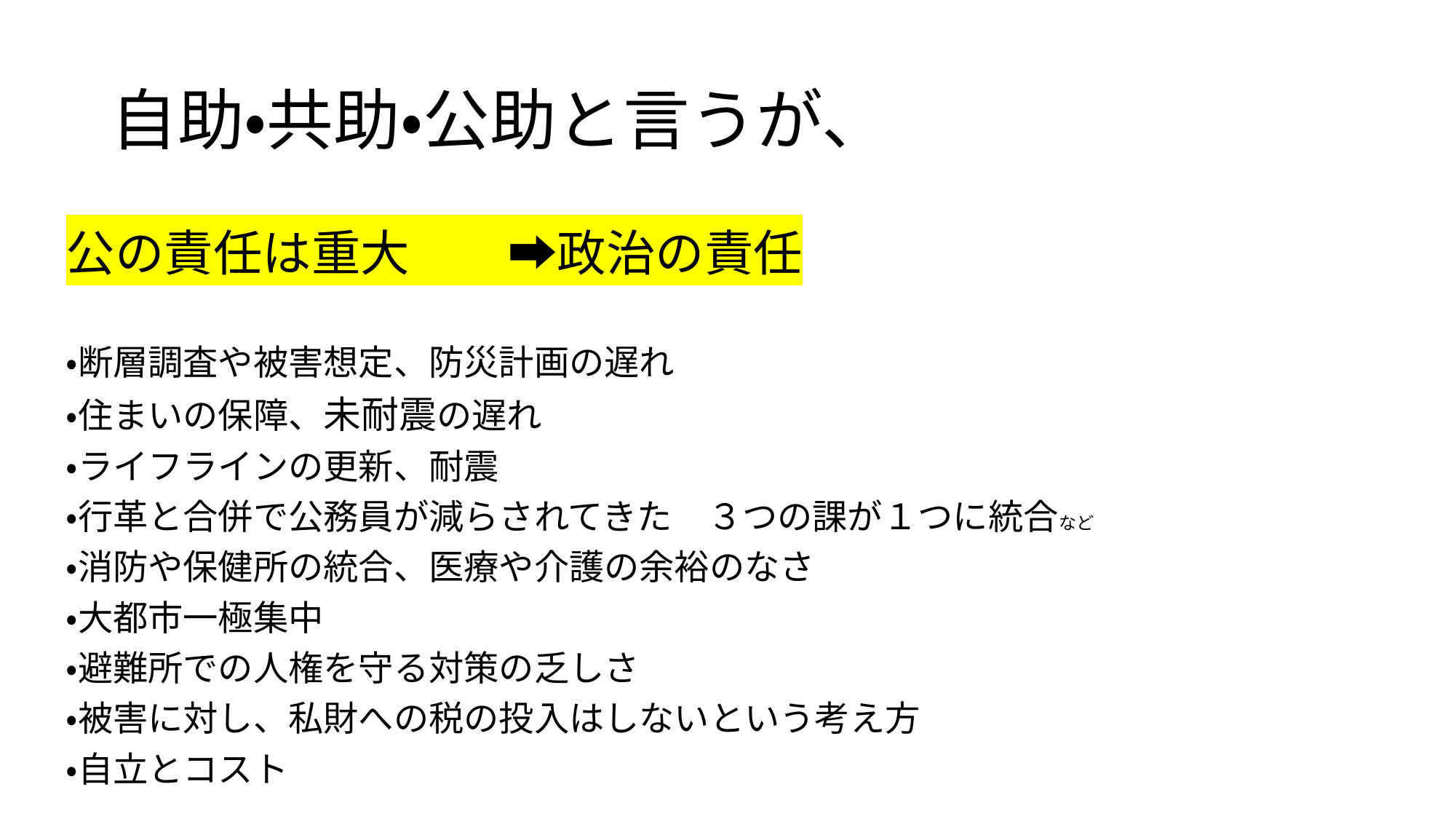

# 自助・共助・公助と言うが、
公の責任は重大　　➡政治の責任

・断層調査や被害想定、防災計画の遅れ
・住まいの保障、未耐震の遅れ
・ライフラインの更新、耐震
・行革と合併で公務員が減らされてきた　３つの課が１つに統合など
・消防や保健所の統合、医療や介護の余裕のなさ
・大都市一極集中
・避難所での人権を守る対策の乏しさ
・被害に対し、私財への税の投入はしないという考え方
・自立とコスト